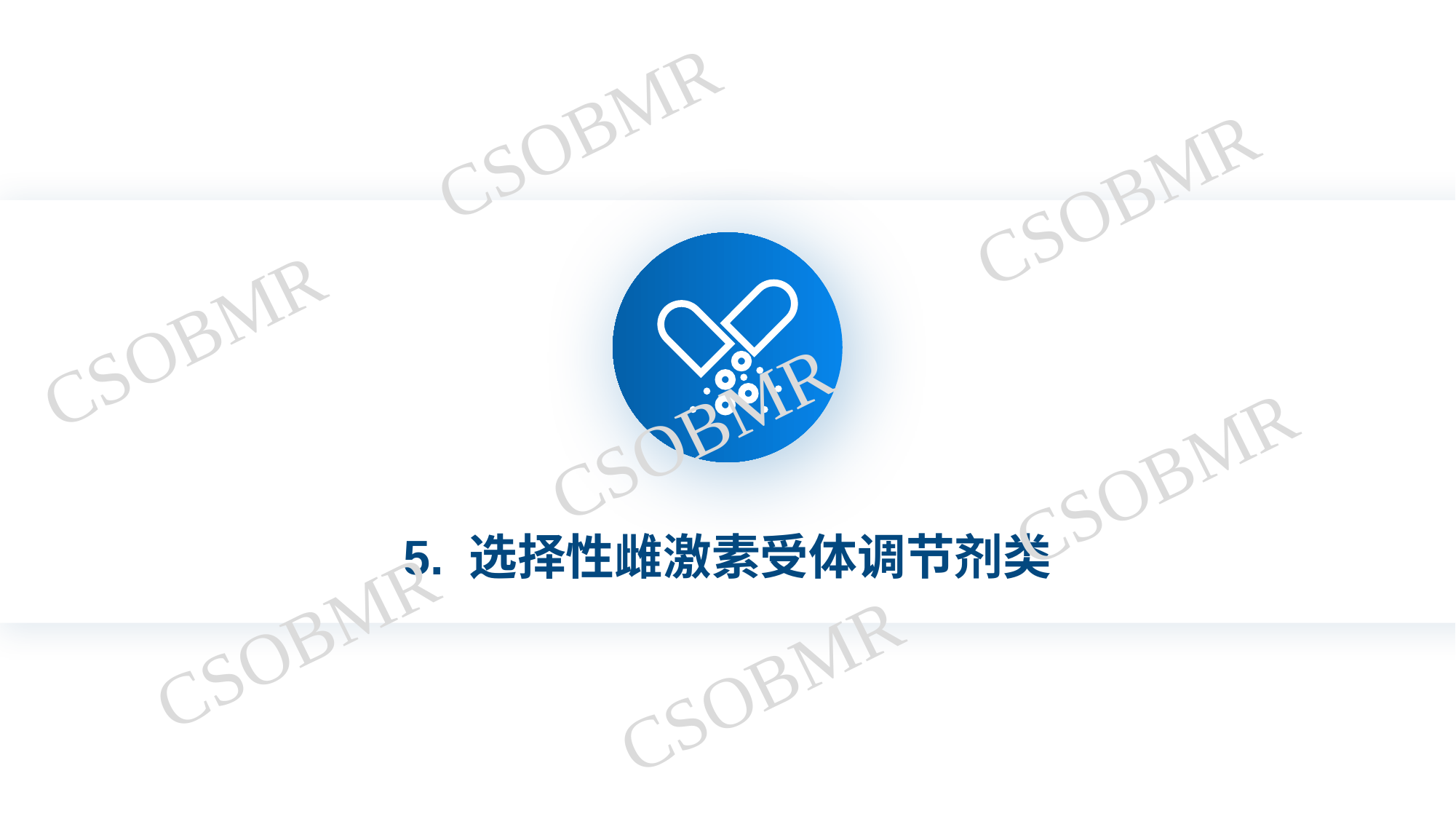

CSOBMR
CSOBMR

CSOBMR
CSOBMR
CSOBMR
5. 选择性雌激素受体调节剂类
CSOBMR
CSOBMR